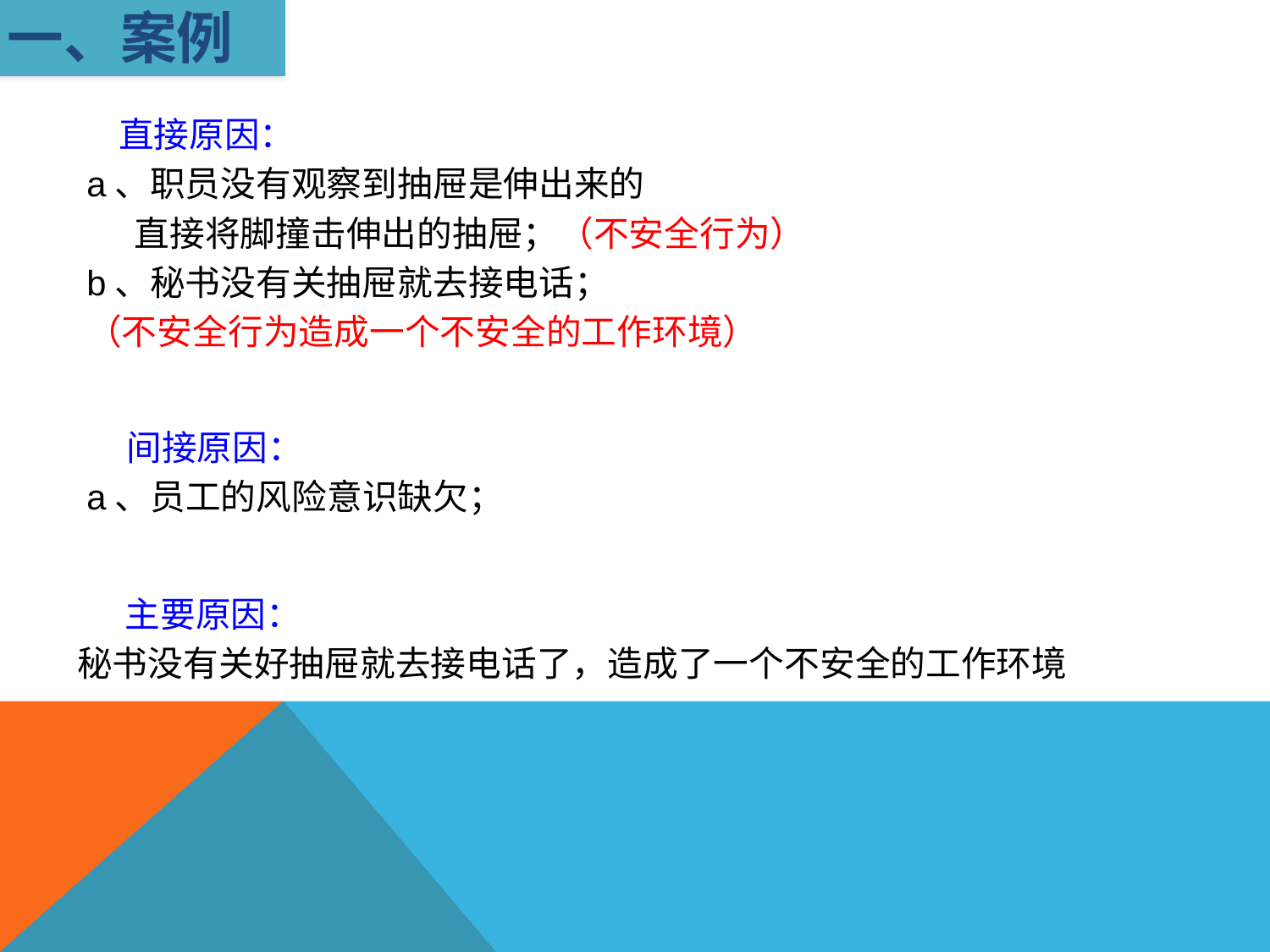

一、案例

   直接原因：
a、职员没有观察到抽屉是伸出来的
     直接将脚撞击伸出的抽屉；（不安全行为）
b、秘书没有关抽屉就去接电话；
（不安全行为造成一个不安全的工作环境）

    间接原因：
a、员工的风险意识缺欠；
     主要原因：
秘书没有关好抽屉就去接电话了，造成了一个不安全的工作环境